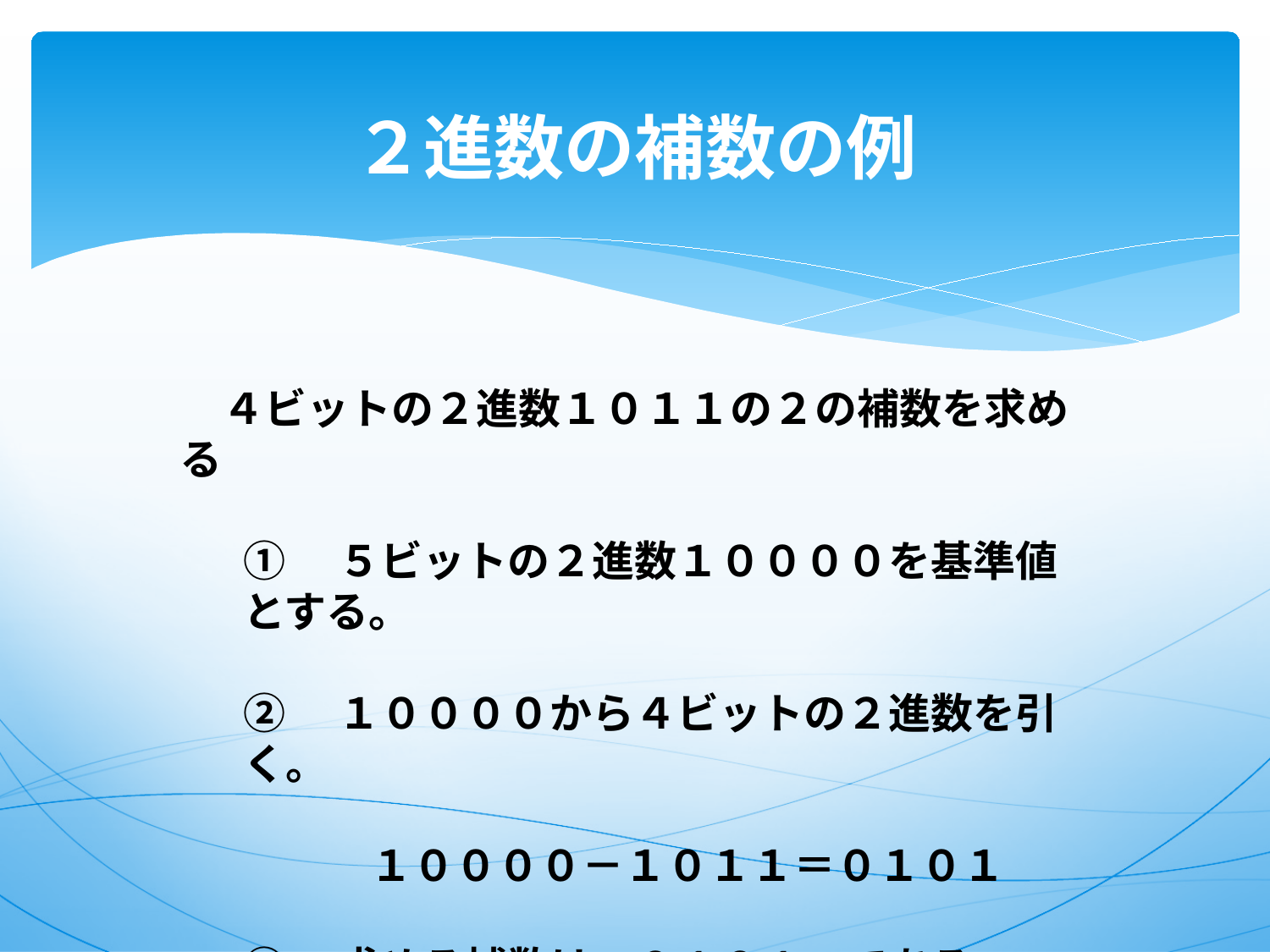

# ２進数の補数の例
　４ビットの２進数１０１１の２の補数を求める

①　５ビットの２進数１００００を基準値とする。

②　１００００から４ビットの２進数を引く。

　　　１００００－１０１１＝０１０１

③　求める補数は　０１０１　である。